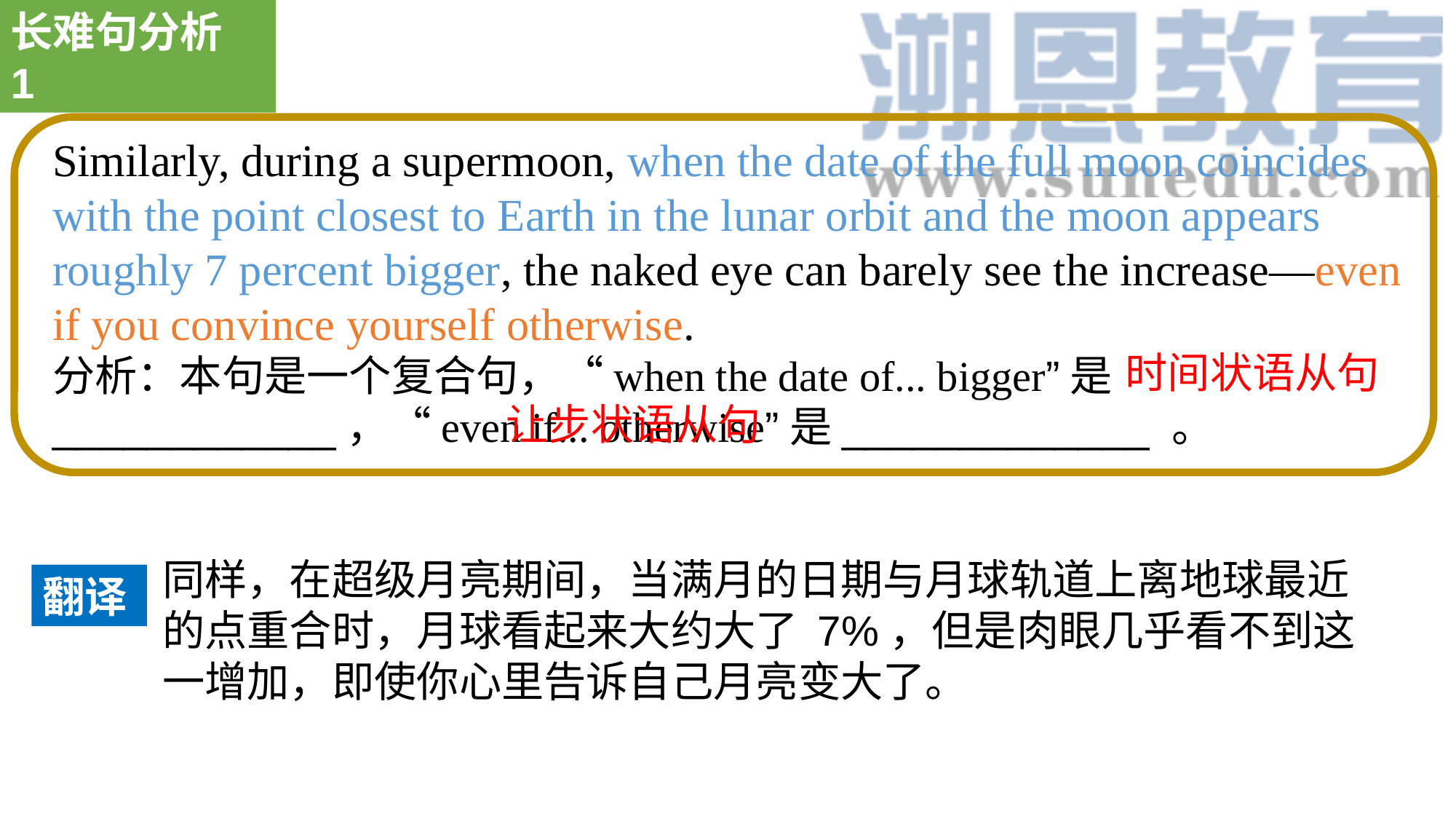

长难句分析 1

Similarly, during a supermoon, when the date of the full moon coincides with the point closest to Earth in the lunar orbit and the moon appears roughly 7 percent bigger, the naked eye can barely see the increase—even if you convince yourself otherwise.
分析：本句是一个复合句，“when the date of... bigger”是____________，“even if... otherwise”是_____________ 。
时间状语从句
让步状语从句
同样，在超级月亮期间，当满月的日期与月球轨道上离地球最近的点重合时，月球看起来大约大了 7%，但是肉眼几乎看不到这一增加，即使你心里告诉自己月亮变大了。
翻译